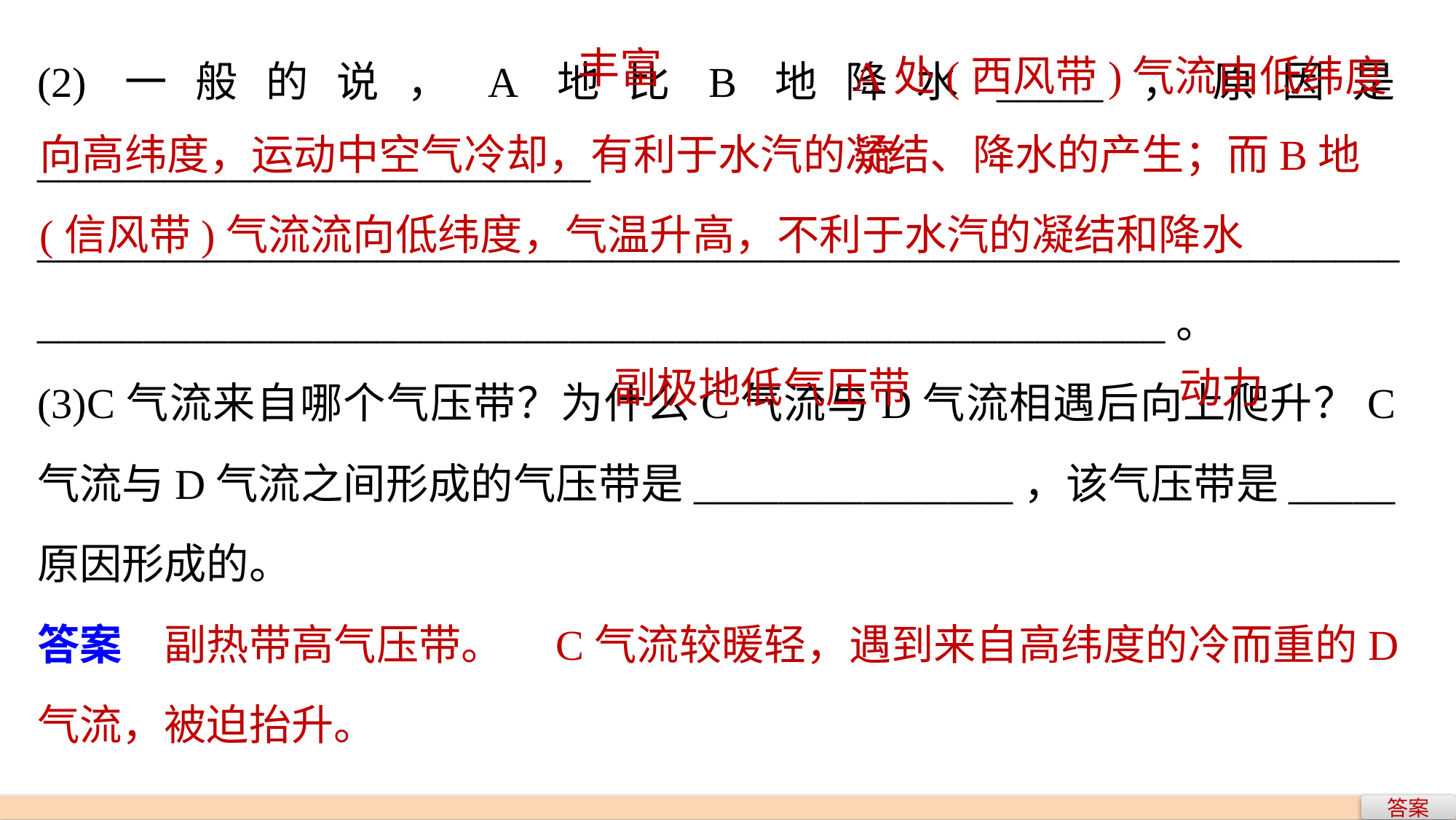

A处(西风带)气流由低纬度流
(2)一般的说，A地比B地降水_____，原因是__________________________
_____________________________________________________________________________________________________________________。
(3)C气流来自哪个气压带？为什么C气流与D气流相遇后向上爬升？C气流与D气流之间形成的气压带是_______________，该气压带是_____原因形成的。
答案　副热带高气压带。　C气流较暖轻，遇到来自高纬度的冷而重的D气流，被迫抬升。
丰富
向高纬度，运动中空气冷却，有利于水汽的凝结、降水的产生；而B地(信风带)气流流向低纬度，气温升高，不利于水汽的凝结和降水
动力
副极地低气压带
答案